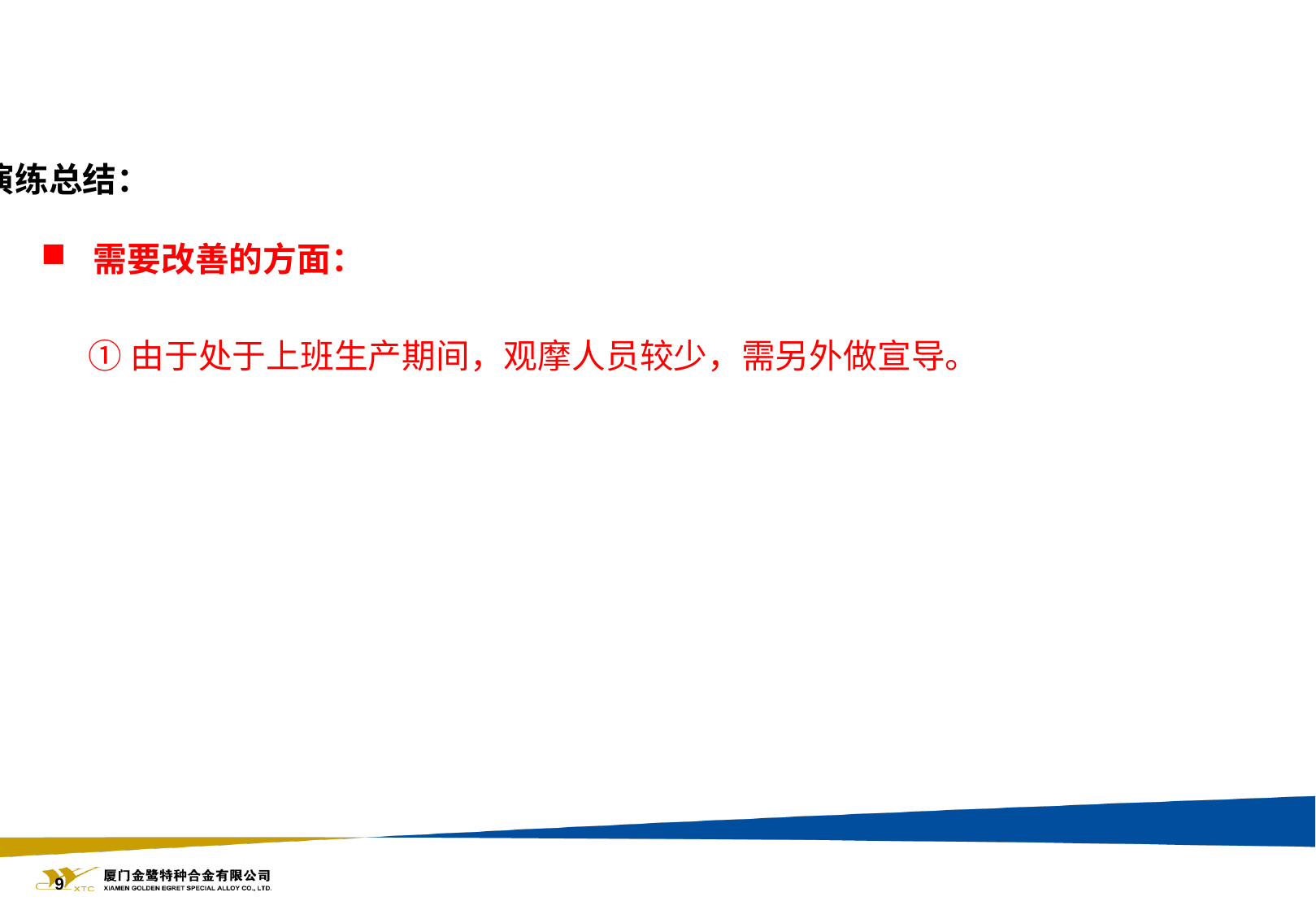

演练总结：
  需要改善的方面：
①由于处于上班生产期间，观摩人员较少，需另外做宣导。